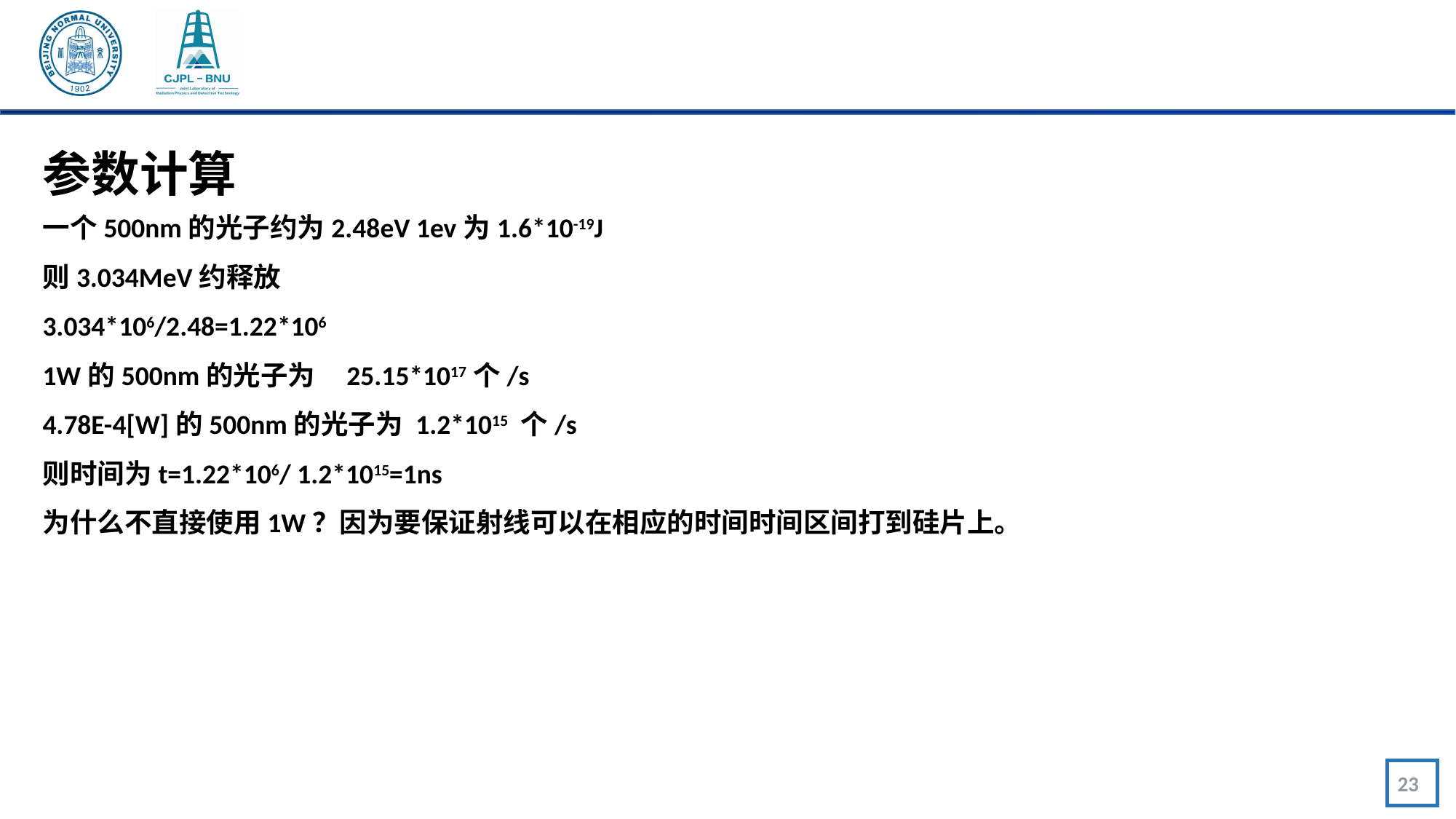

参数计算
一个500nm的光子约为2.48eV 1ev为1.6*10-19J
则3.034MeV约释放
3.034*106/2.48=1.22*106
1W的500nm的光子为    25.15*1017个/s
4.78E-4[W]的500nm的光子为 1.2*1015 个/s
则时间为t=1.22*106/ 1.2*1015=1ns
为什么不直接使用1W？因为要保证射线可以在相应的时间时间区间打到硅片上。

23